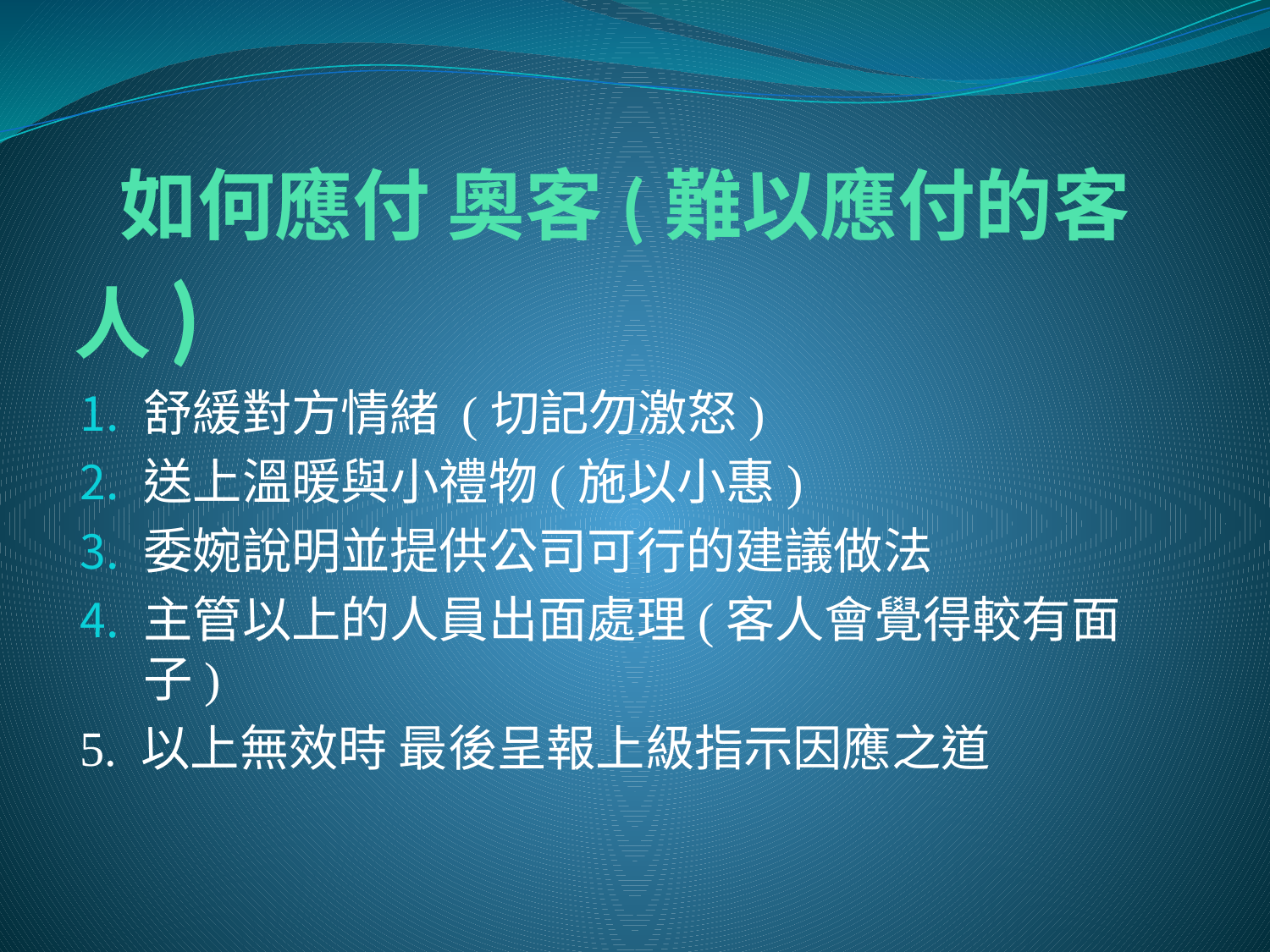

# 如何應付 奧客(難以應付的客人)
舒緩對方情緒 (切記勿激怒)
送上溫暖與小禮物(施以小惠)
委婉說明並提供公司可行的建議做法
主管以上的人員出面處理(客人會覺得較有面子)
5. 以上無效時 最後呈報上級指示因應之道